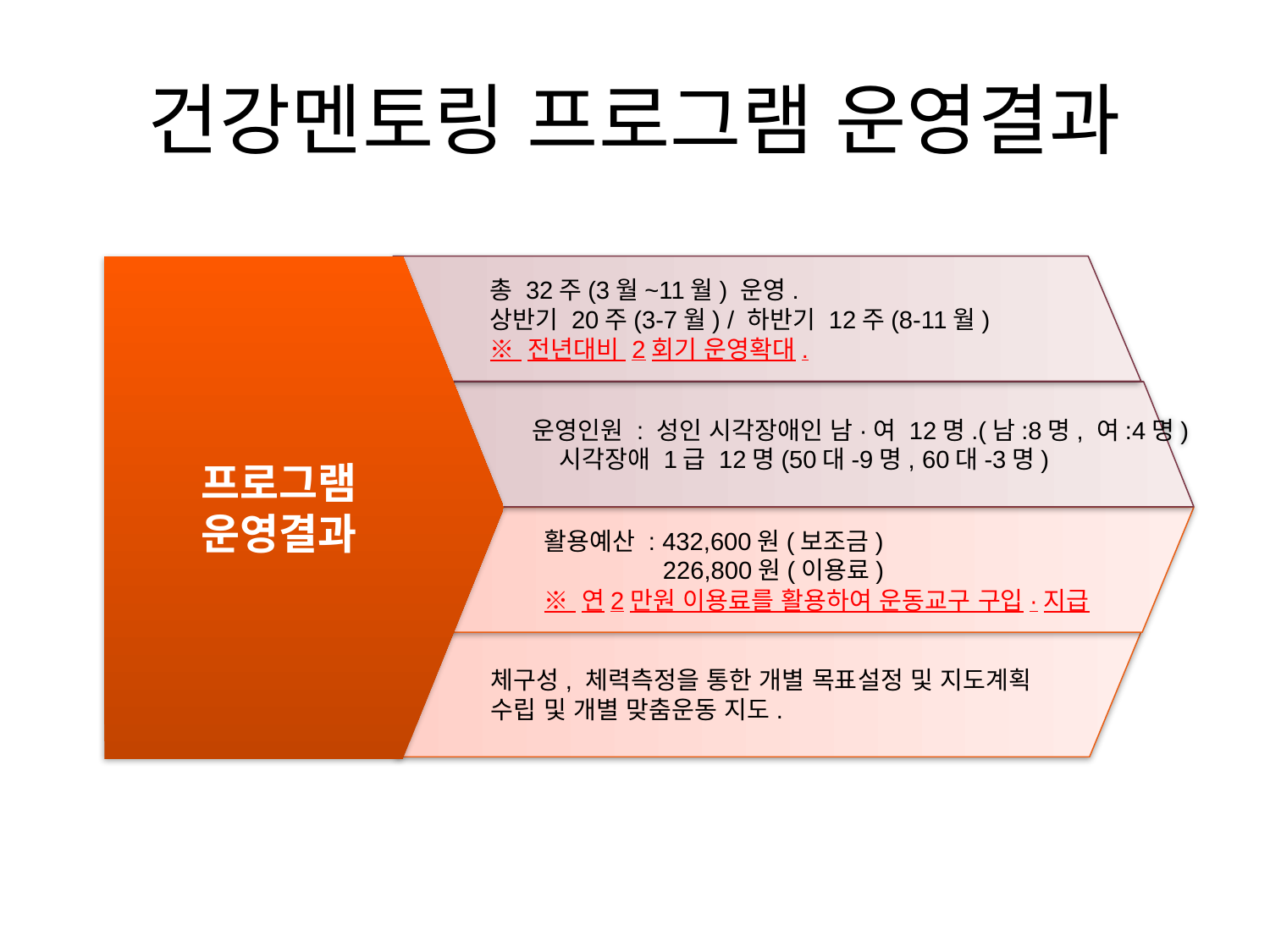

# 건강멘토링 프로그램 운영결과
프로그램
운영결과
총 32주(3월~11월) 운영.
상반기 20주(3-7월) / 하반기 12주(8-11월)
※ 전년대비 2회기 운영확대.
운영인원 : 성인 시각장애인 남·여 12명.(남:8명, 여:4명)
   시각장애 1급 12명(50대-9명, 60대-3명)
활용예산 : 432,600원(보조금)
                 226,800원(이용료)
※ 연2만원 이용료를 활용하여 운동교구 구입·지급
체구성, 체력측정을 통한 개별 목표설정 및 지도계획 수립 및 개별 맞춤운동 지도.